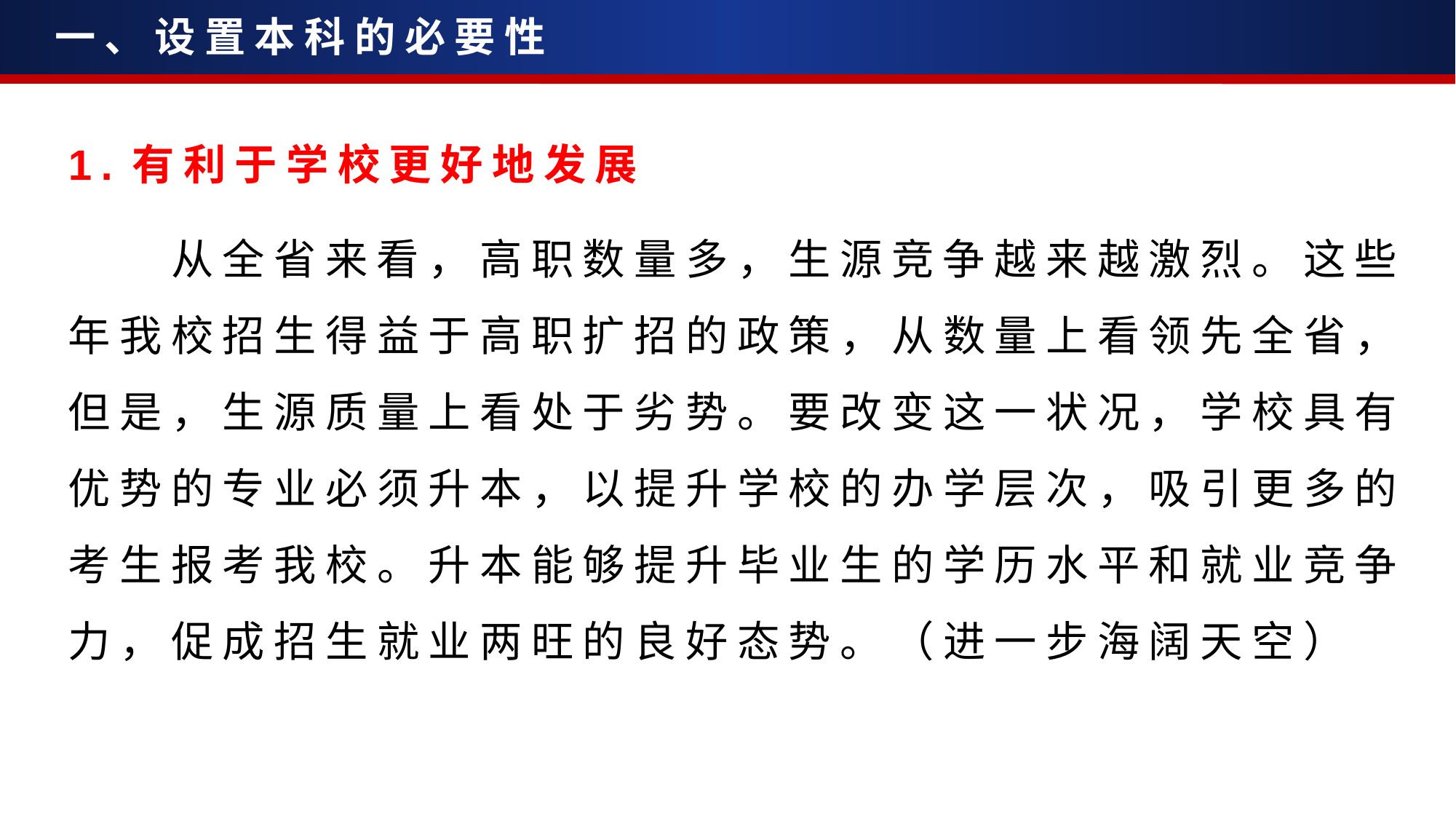

# 一、设置本科的必要性
1.有利于学校更好地发展
     从全省来看，高职数量多，生源竞争越来越激烈。这些年我校招生得益于高职扩招的政策，从数量上看领先全省，但是，生源质量上看处于劣势。要改变这一状况，学校具有优势的专业必须升本，以提升学校的办学层次，吸引更多的考生报考我校。升本能够提升毕业生的学历水平和就业竞争力，促成招生就业两旺的良好态势。（进一步海阔天空）